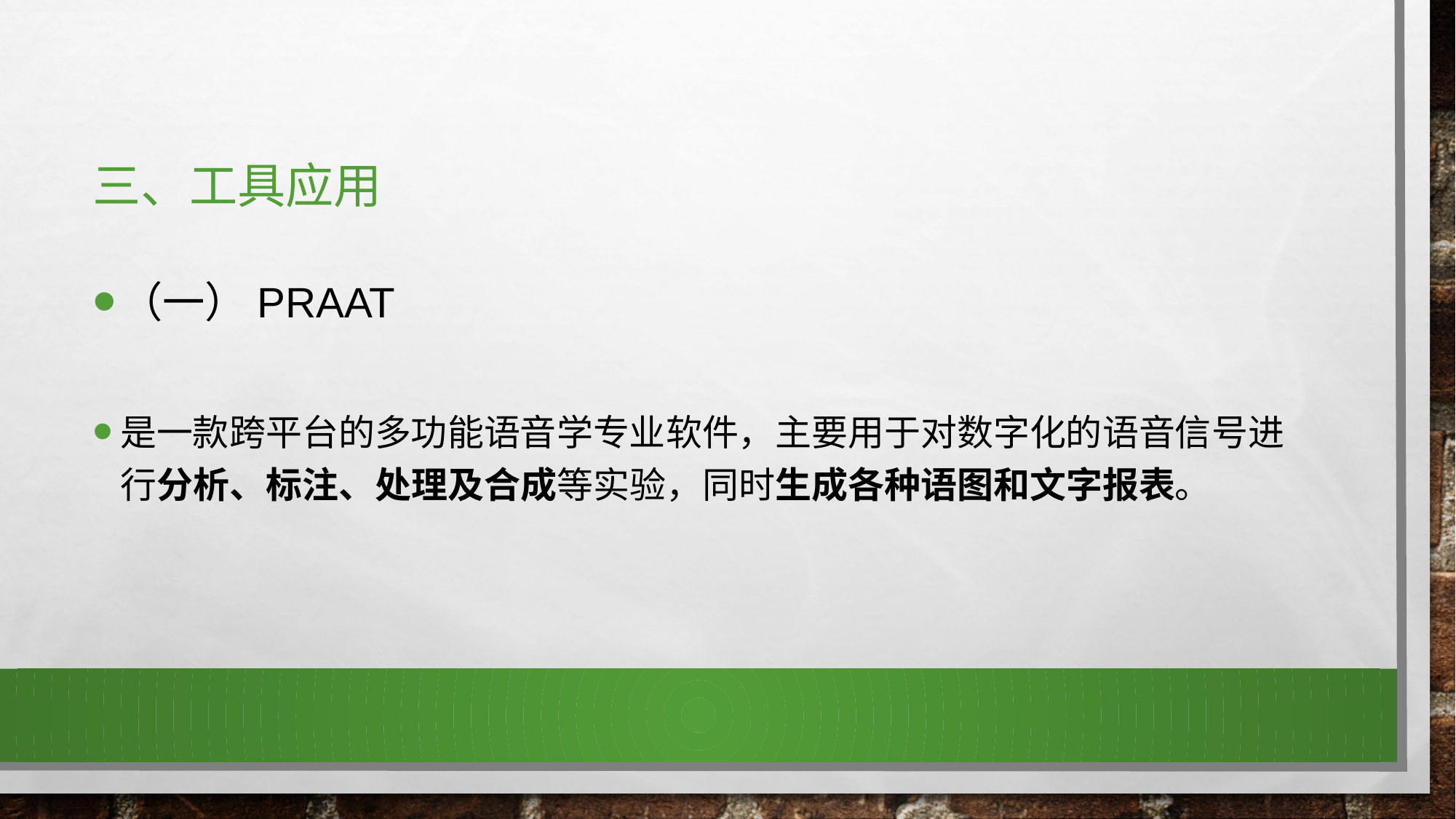

# 三、工具应用
（一）prAat

是一款跨平台的多功能语音学专业软件，主要用于对数字化的语音信号进行分析、标注、处理及合成等实验，同时生成各种语图和文字报表。